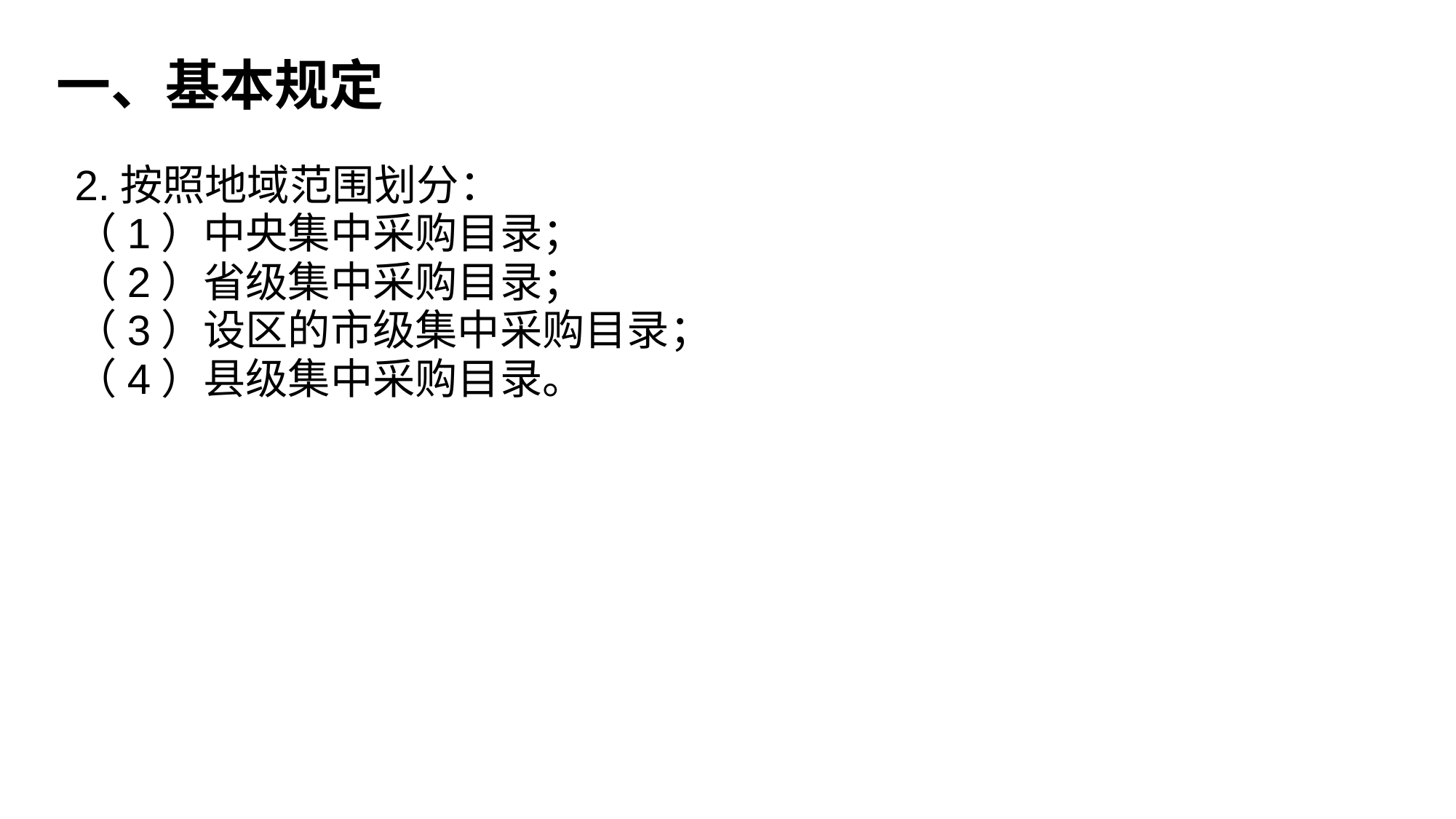

一、基本规定
2.按照地域范围划分：
（1）中央集中采购目录；
（2）省级集中采购目录；
（3）设区的市级集中采购目录；
（4）县级集中采购目录。